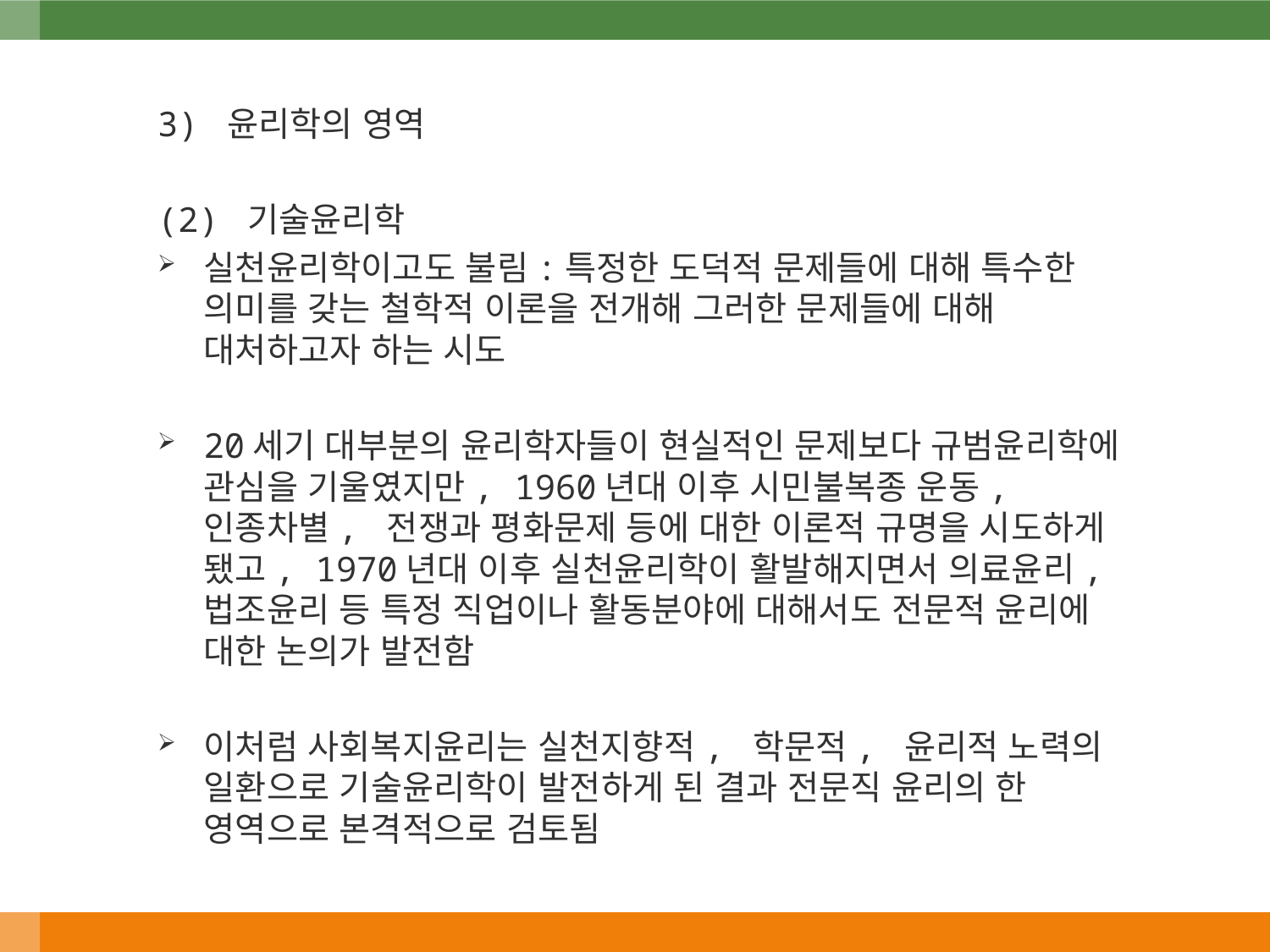

3) 윤리학의 영역

(2) 기술윤리학
실천윤리학이고도 불림:특정한 도덕적 문제들에 대해 특수한 의미를 갖는 철학적 이론을 전개해 그러한 문제들에 대해 대처하고자 하는 시도

20세기 대부분의 윤리학자들이 현실적인 문제보다 규범윤리학에 관심을 기울였지만, 1960년대 이후 시민불복종 운동, 인종차별, 전쟁과 평화문제 등에 대한 이론적 규명을 시도하게 됐고, 1970년대 이후 실천윤리학이 활발해지면서 의료윤리, 법조윤리 등 특정 직업이나 활동분야에 대해서도 전문적 윤리에 대한 논의가 발전함

이처럼 사회복지윤리는 실천지향적, 학문적, 윤리적 노력의 일환으로 기술윤리학이 발전하게 된 결과 전문직 윤리의 한 영역으로 본격적으로 검토됨